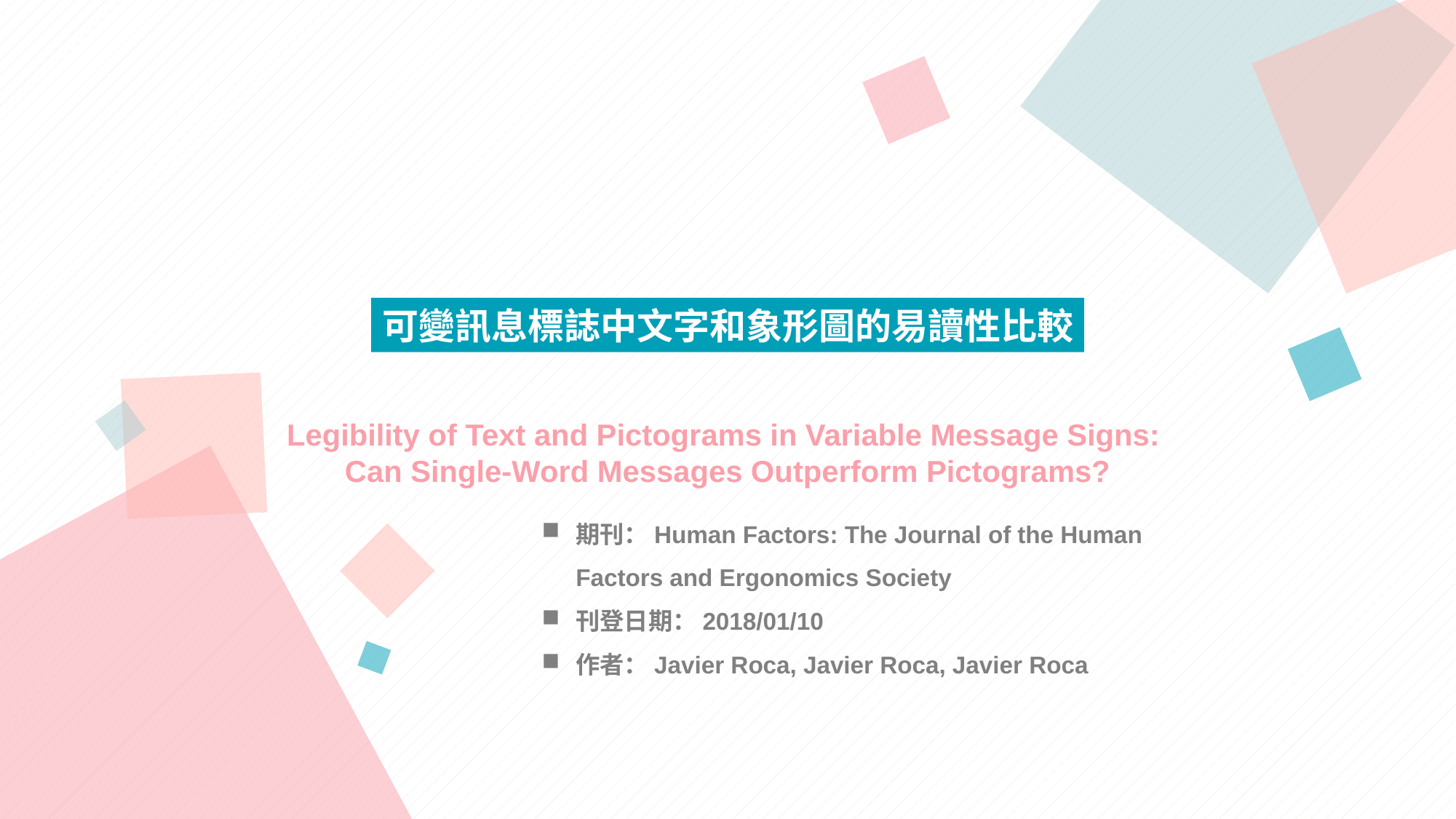

可變訊息標誌中文字和象形圖的易讀性比較
Legibility of Text and Pictograms in Variable Message Signs:
Can Single-Word Messages Outperform Pictograms?
期刊：Human Factors: The Journal of the Human Factors and Ergonomics Society
刊登日期：2018/01/10
作者：Javier Roca, Javier Roca, Javier Roca